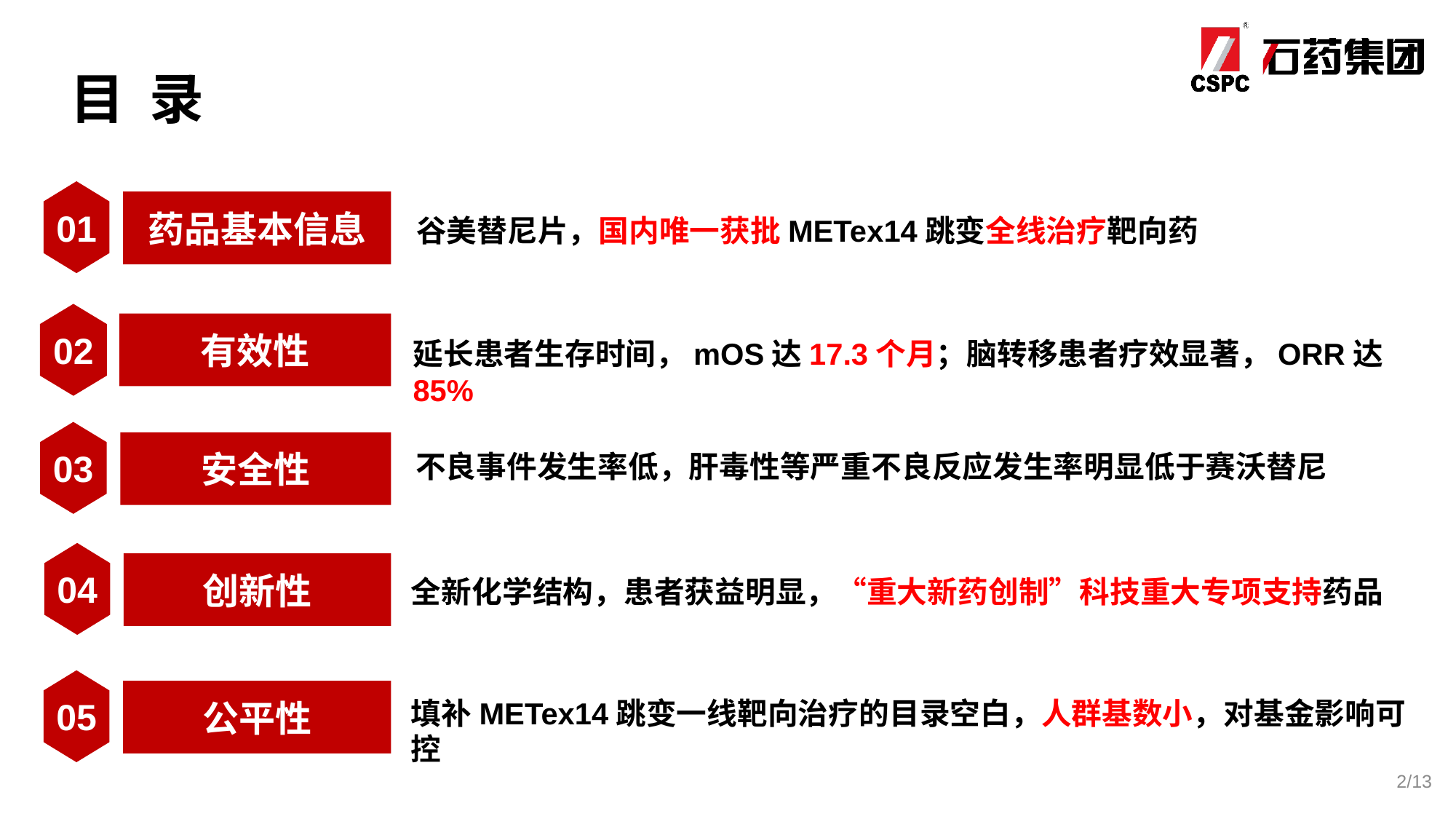

目  录
01
药品基本信息
谷美替尼片，国内唯一获批METex14跳变全线治疗靶向药
02
有效性
延长患者生存时间，mOS达17.3个月；脑转移患者疗效显著，ORR达85%
03
安全性
不良事件发生率低，肝毒性等严重不良反应发生率明显低于赛沃替尼
04
创新性
全新化学结构，患者获益明显，“重大新药创制”科技重大专项支持药品
05
公平性
填补METex14跳变一线靶向治疗的目录空白，人群基数小，对基金影响可控
2/13